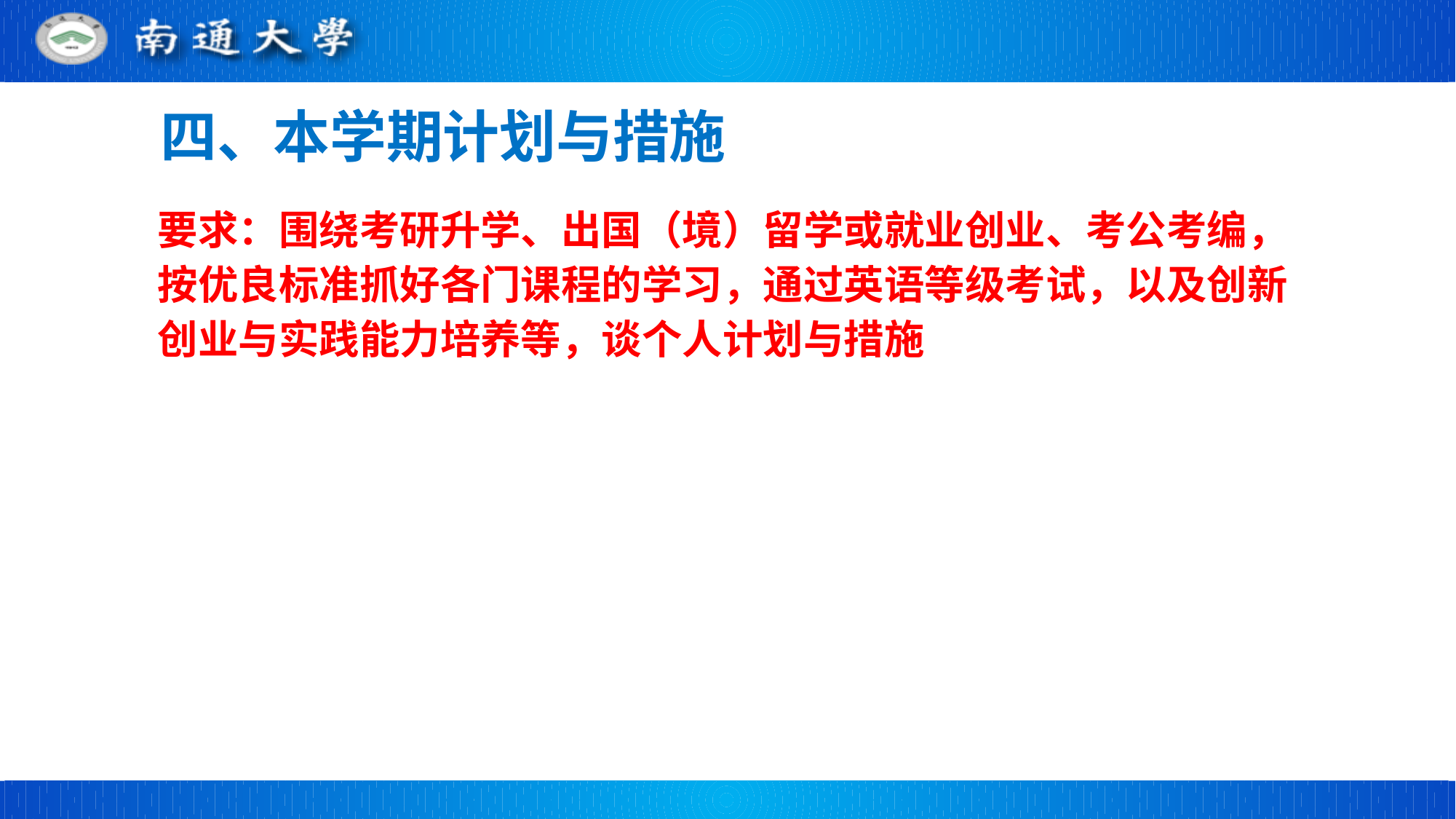

# 四、本学期计划与措施
要求：围绕考研升学、出国（境）留学或就业创业、考公考编，按优良标准抓好各门课程的学习，通过英语等级考试，以及创新创业与实践能力培养等，谈个人计划与措施